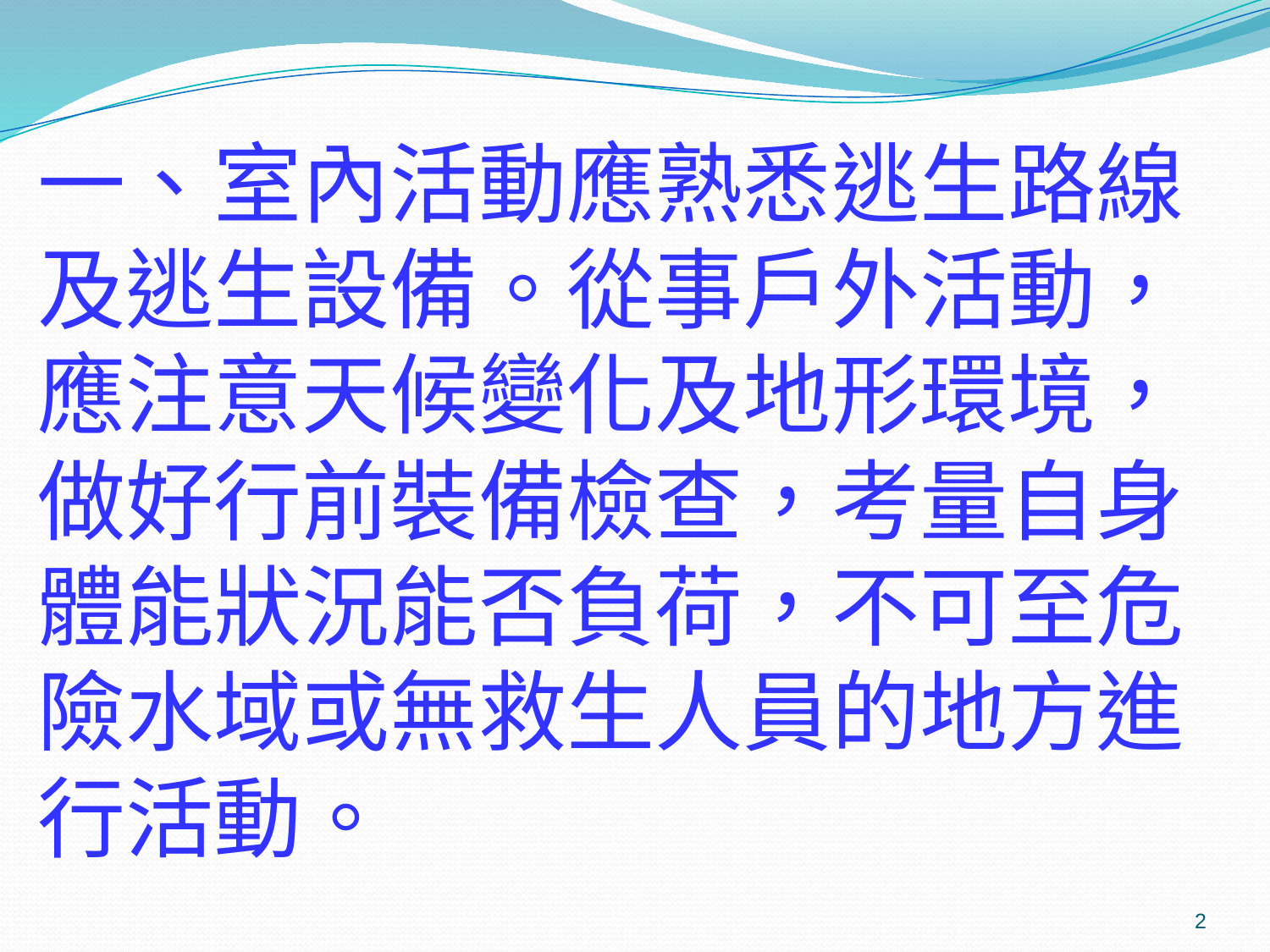

一、室內活動應熟悉逃生路線及逃生設備。從事戶外活動，應注意天候變化及地形環境，做好行前裝備檢查，考量自身體能狀況能否負荷，不可至危險水域或無救生人員的地方進行活動。
2